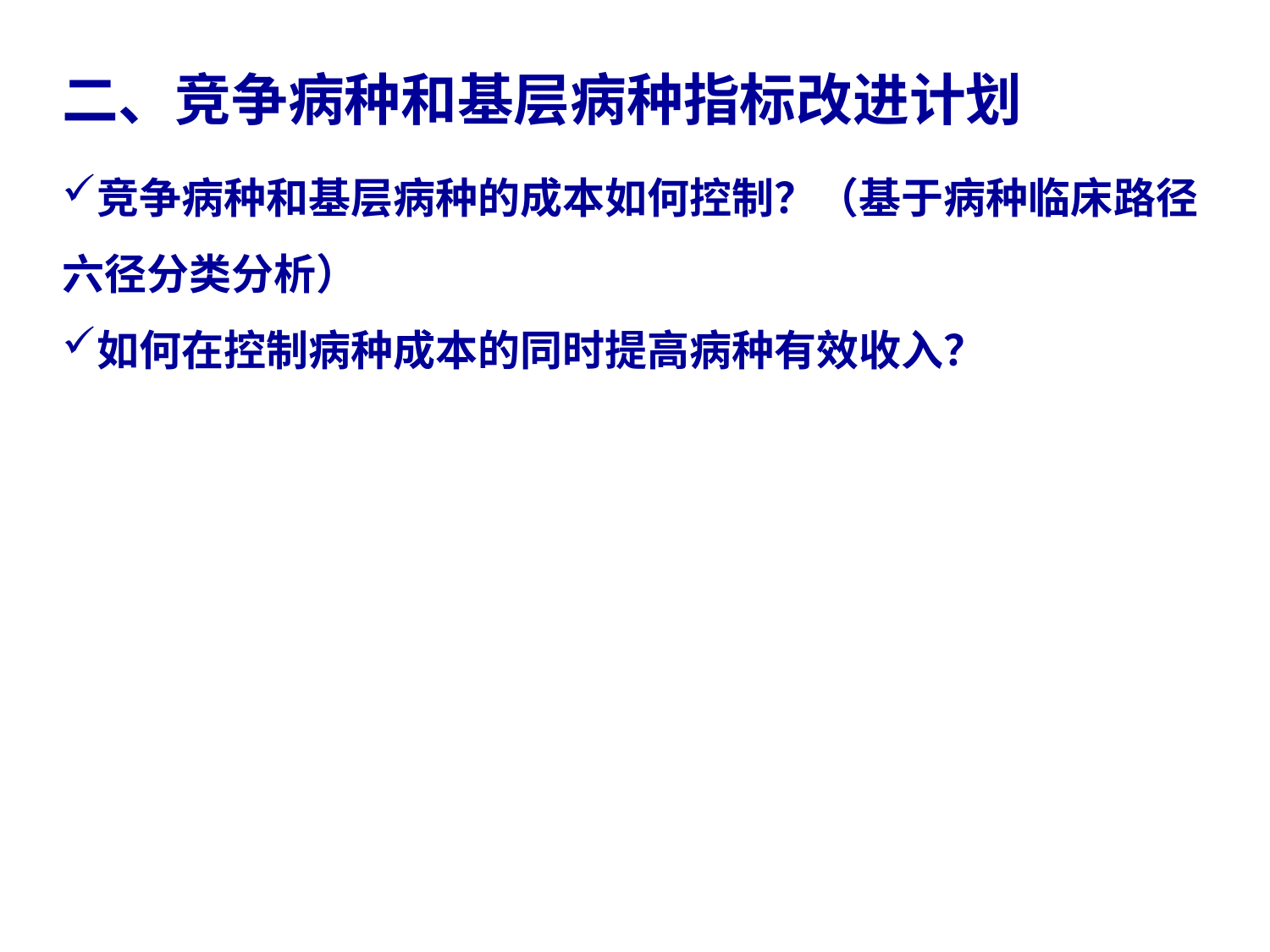

二、竞争病种和基层病种指标改进计划
竞争病种和基层病种的成本如何控制？（基于病种临床路径六径分类分析）
如何在控制病种成本的同时提高病种有效收入？